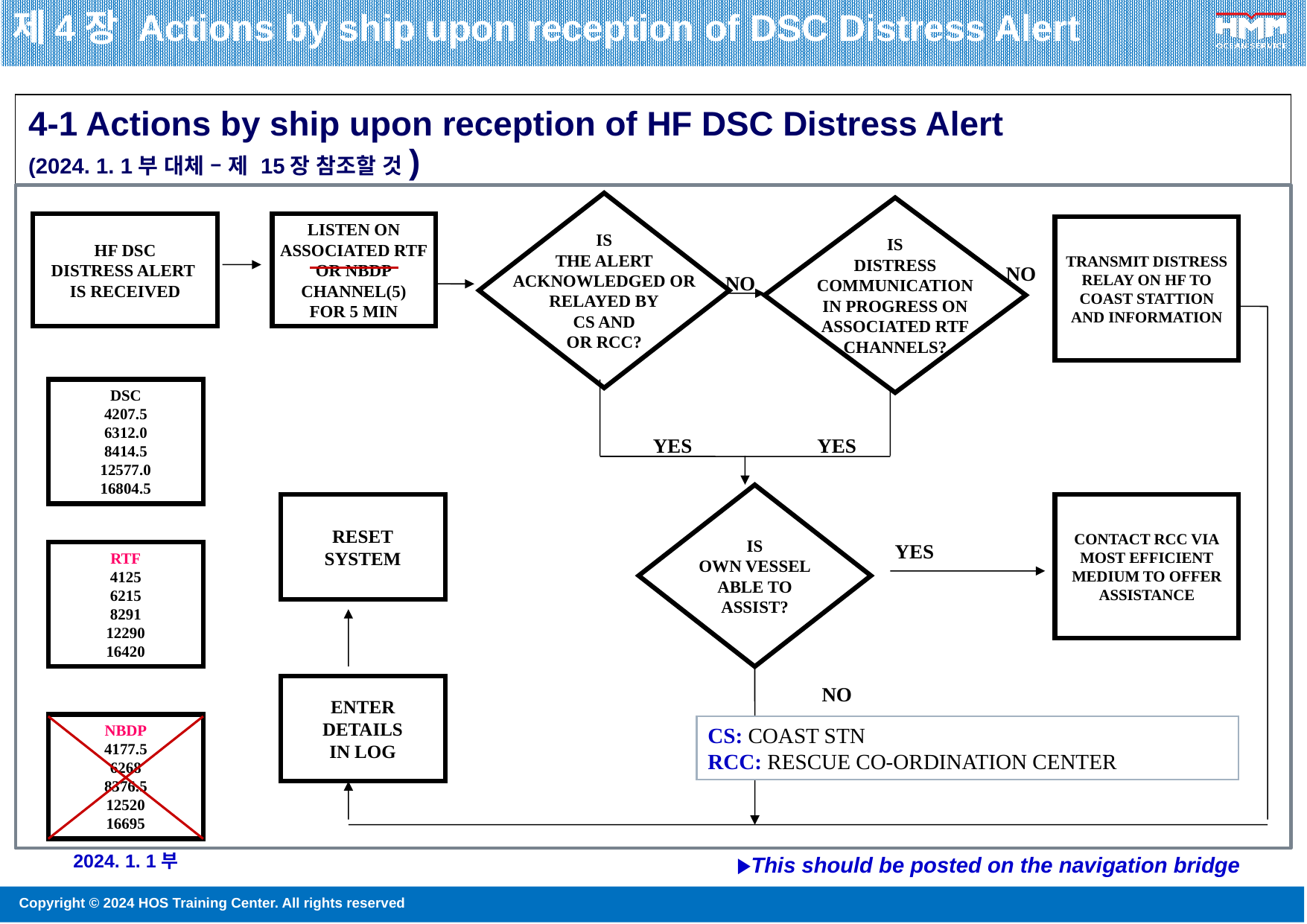

제4장 Actions by ship upon reception of DSC Distress Alert
| 4-1 Actions by ship upon reception of HF DSC Distress Alert (2024. 1. 1부 대체 – 제 15장 참조할 것) |
| --- |

IS
THE ALERT
ACKNOWLEDGED OR
RELAYED BY
CS AND
OR RCC?
IS
DISTRESS
COMMUNICATION
IN PROGRESS ON
ASSOCIATED RTF
CHANNELS?
HF DSC
DISTRESS ALERT
IS RECEIVED
LISTEN ON
ASSOCIATED RTF
OR NBDP
CHANNEL(5)
FOR 5 MIN
TRANSMIT DISTRESS
RELAY ON HF TO
COAST STATTION
AND INFORMATION
NO

NO

DSC
4207.5
6312.0
8414.5
12577.0
16804.5

YES
YES

IS
OWN VESSEL
ABLE TO
ASSIST?
RESET
SYSTEM
CONTACT RCC VIA
MOST EFFICIENT
MEDIUM TO OFFER
ASSISTANCE
YES

RTF
4125
6215
8291
12290
16420

ENTER
DETAILS
IN LOG
NO

NBDP
4177.5
6268
8376.5
12520
16695

CS: COAST STN
RCC: RESCUE CO-ORDINATION CENTER

2024. 1. 1부
▶This should be posted on the navigation bridge
95